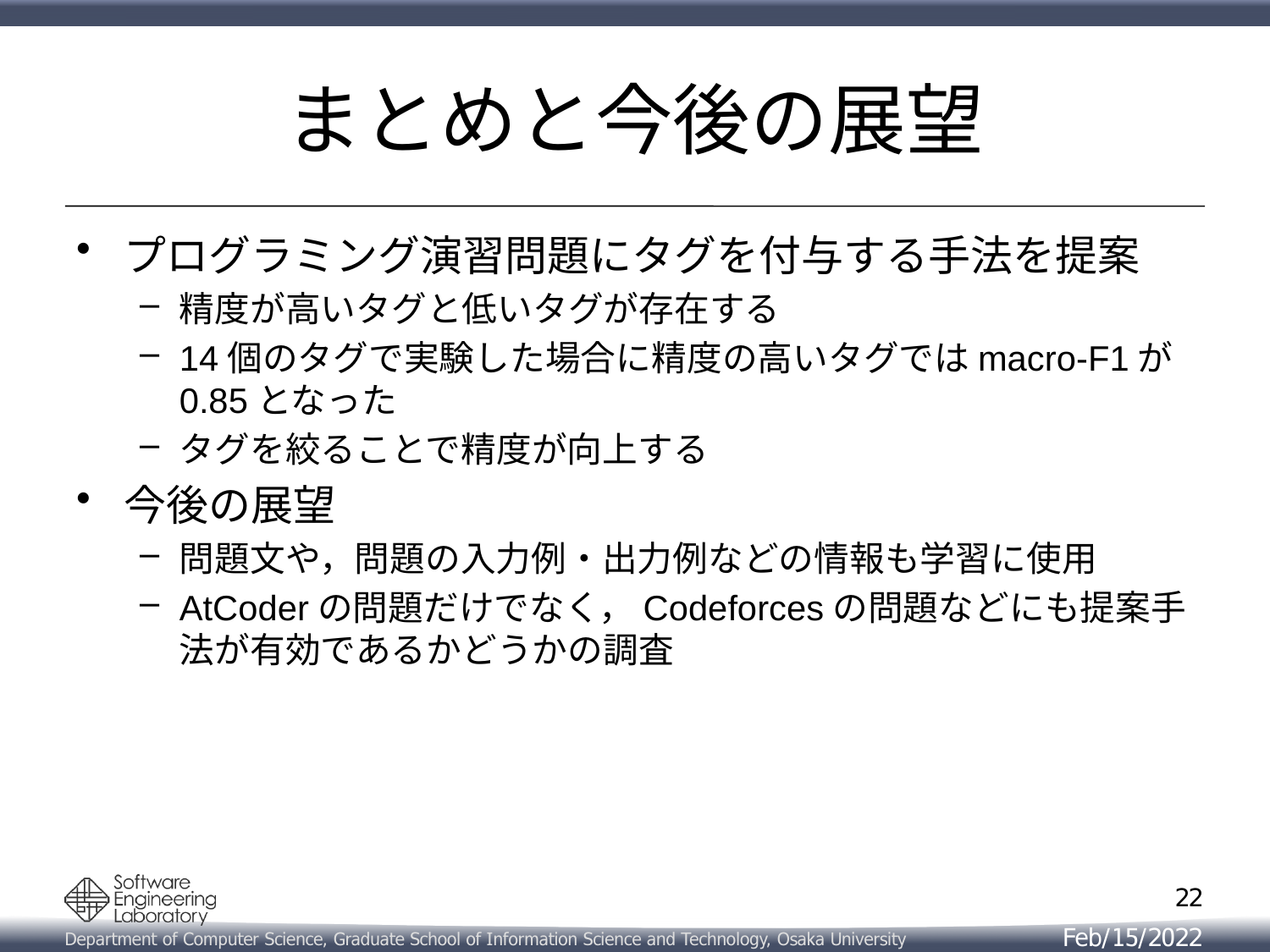

# まとめと今後の展望
プログラミング演習問題にタグを付与する手法を提案
精度が高いタグと低いタグが存在する
14個のタグで実験した場合に精度の高いタグではmacro-F1が0.85となった
タグを絞ることで精度が向上する
今後の展望
問題文や，問題の入力例・出力例などの情報も学習に使用
AtCoderの問題だけでなく，Codeforcesの問題などにも提案手法が有効であるかどうかの調査

22
Feb/15/2022